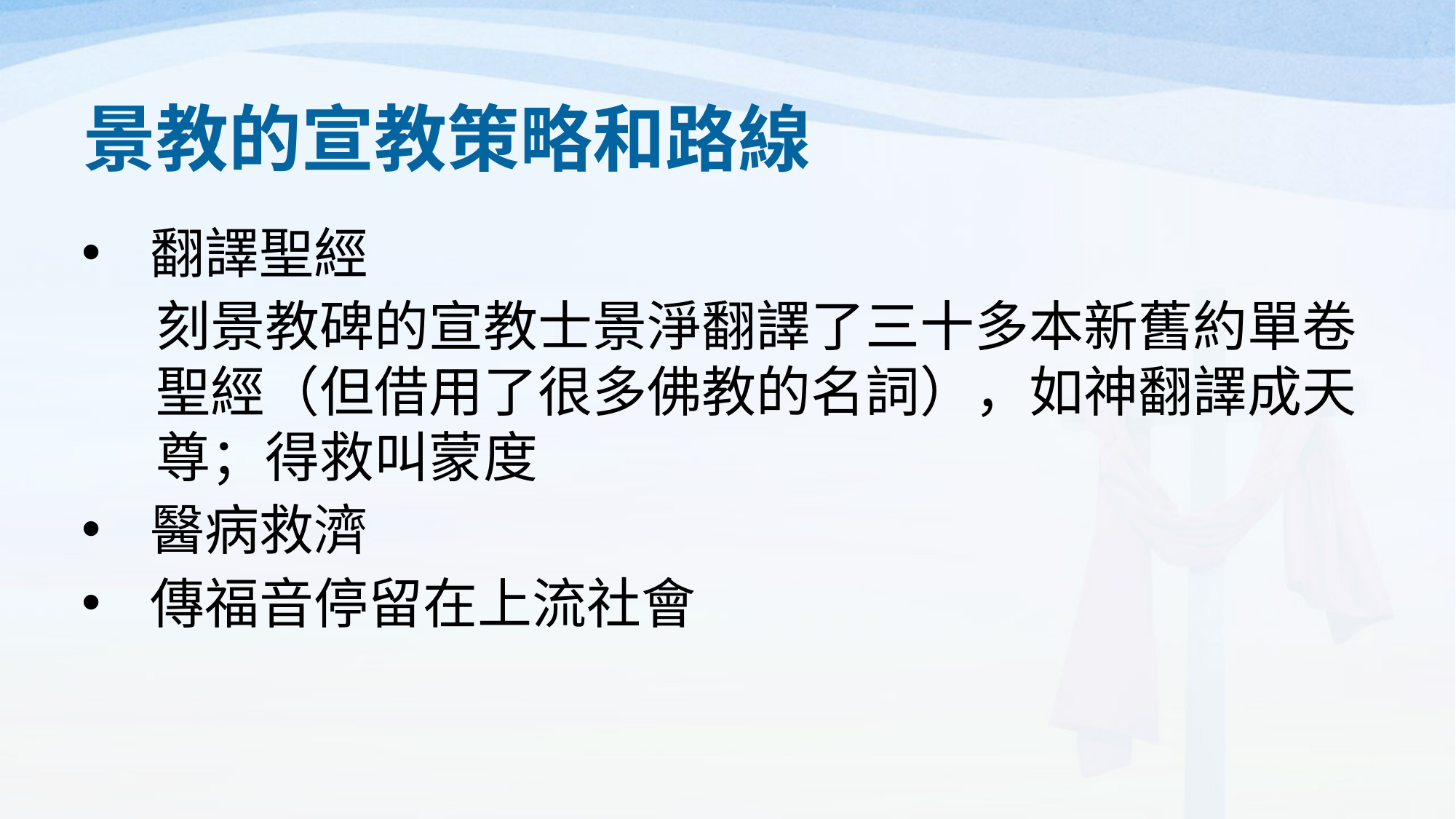

# 景教的宣教策略和路線
翻譯聖經
刻景教碑的宣教士景淨翻譯了三十多本新舊約單卷  聖經（但借用了很多佛教的名詞），如神翻譯成天尊；得救叫蒙度
醫病救濟
傳福音停留在上流社會